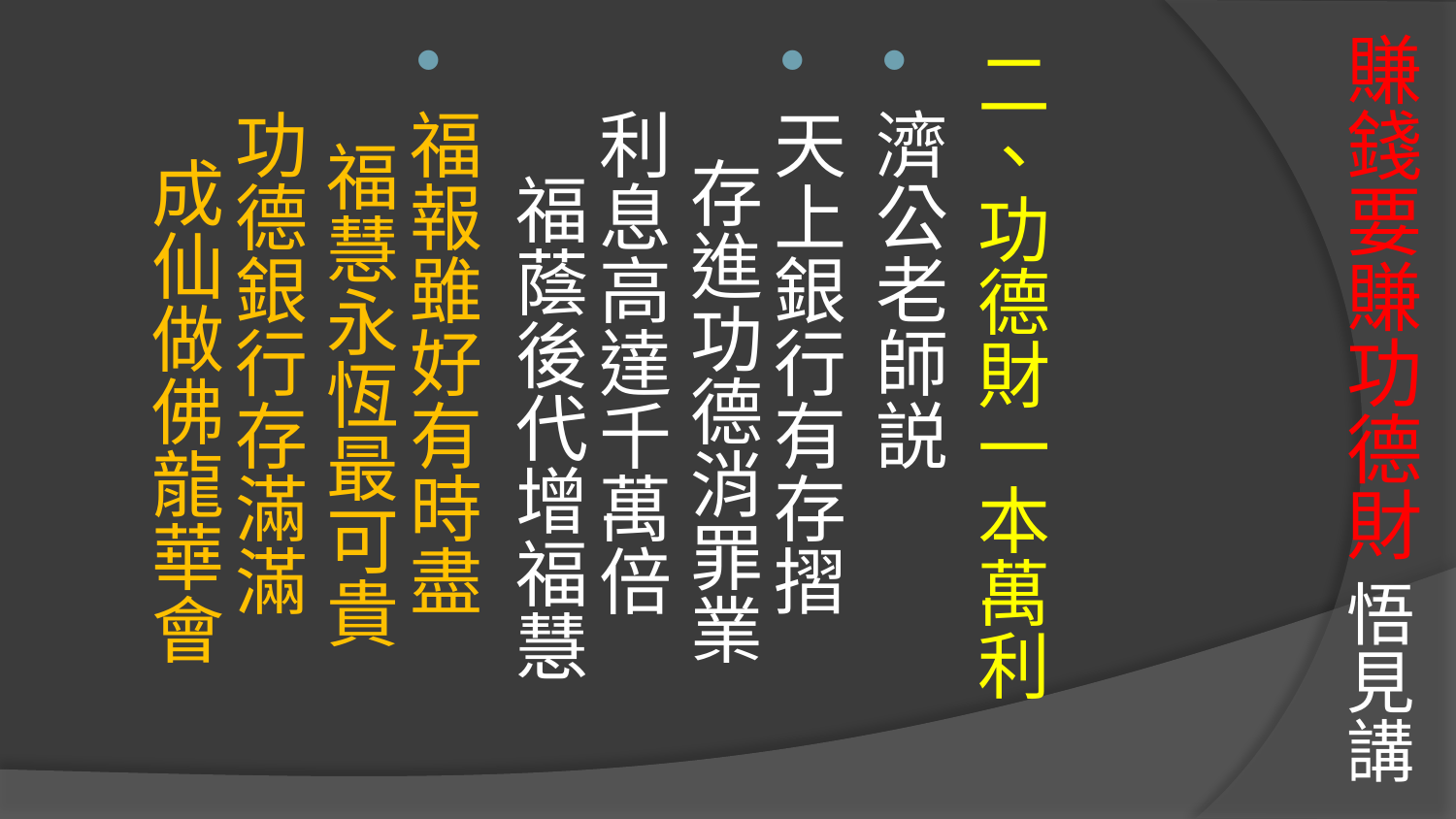

# 賺錢要賺功德財 悟見講
二、功德財一本萬利
濟公老師説
天上銀行有存摺              存進功德消罪業
利息高達千萬倍               福蔭後代增福慧
福報雖好有時盡             福慧永恆最可貴
功德銀行存滿滿              成仙做佛龍華會